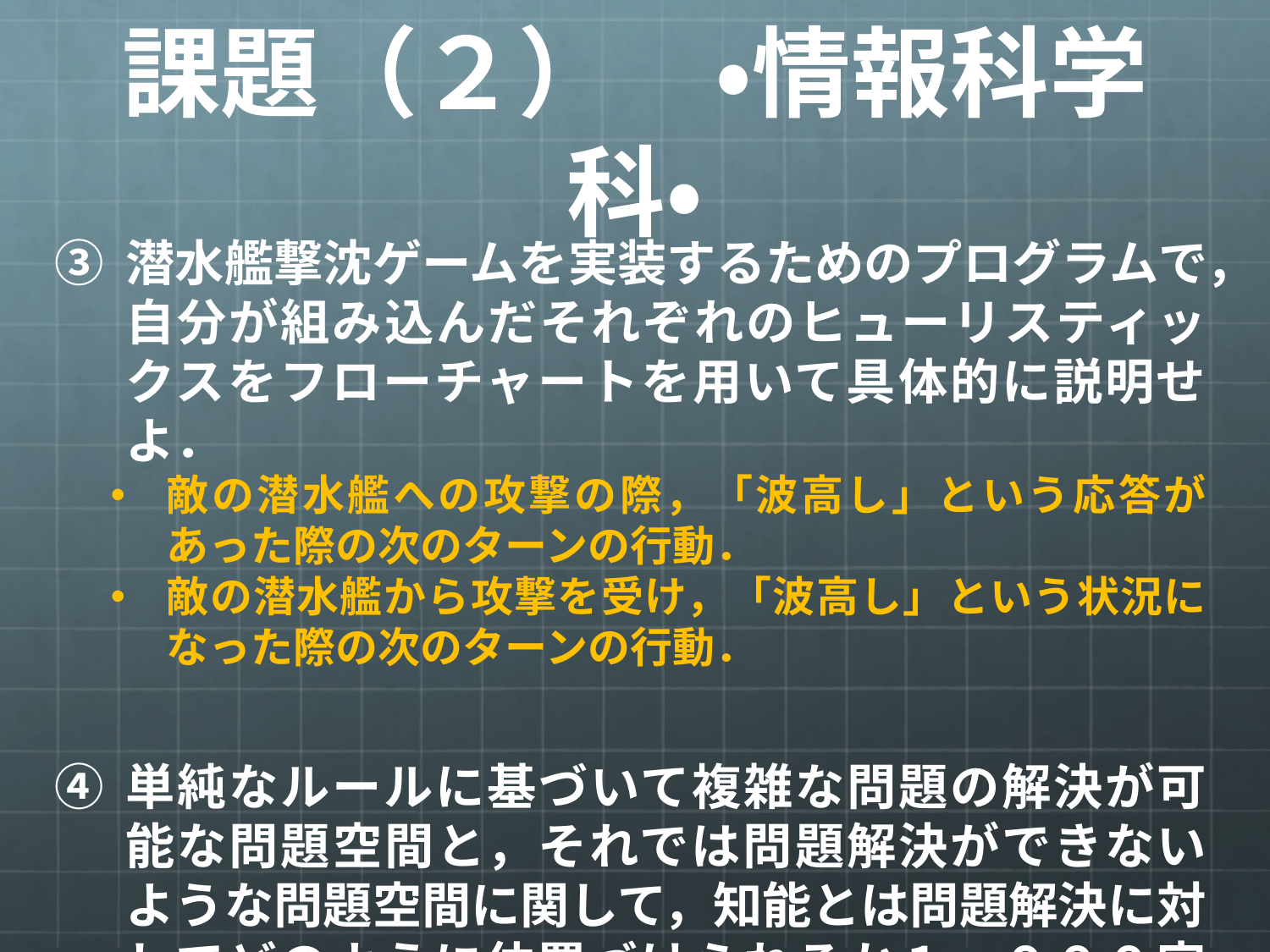

# 課題（２）　・情報科学科・
潜水艦撃沈ゲームを実装するためのプログラムで，自分が組み込んだそれぞれのヒューリスティックスをフローチャートを用いて具体的に説明せよ．
敵の潜水艦への攻撃の際，「波高し」という応答があった際の次のターンの行動．
敵の潜水艦から攻撃を受け，「波高し」という状況になった際の次のターンの行動．

単純なルールに基づいて複雑な問題の解決が可能な問題空間と，それでは問題解決ができないような問題空間に関して，知能とは問題解決に対してどのように位置づけられるか１，０００字程度で考察せよ．